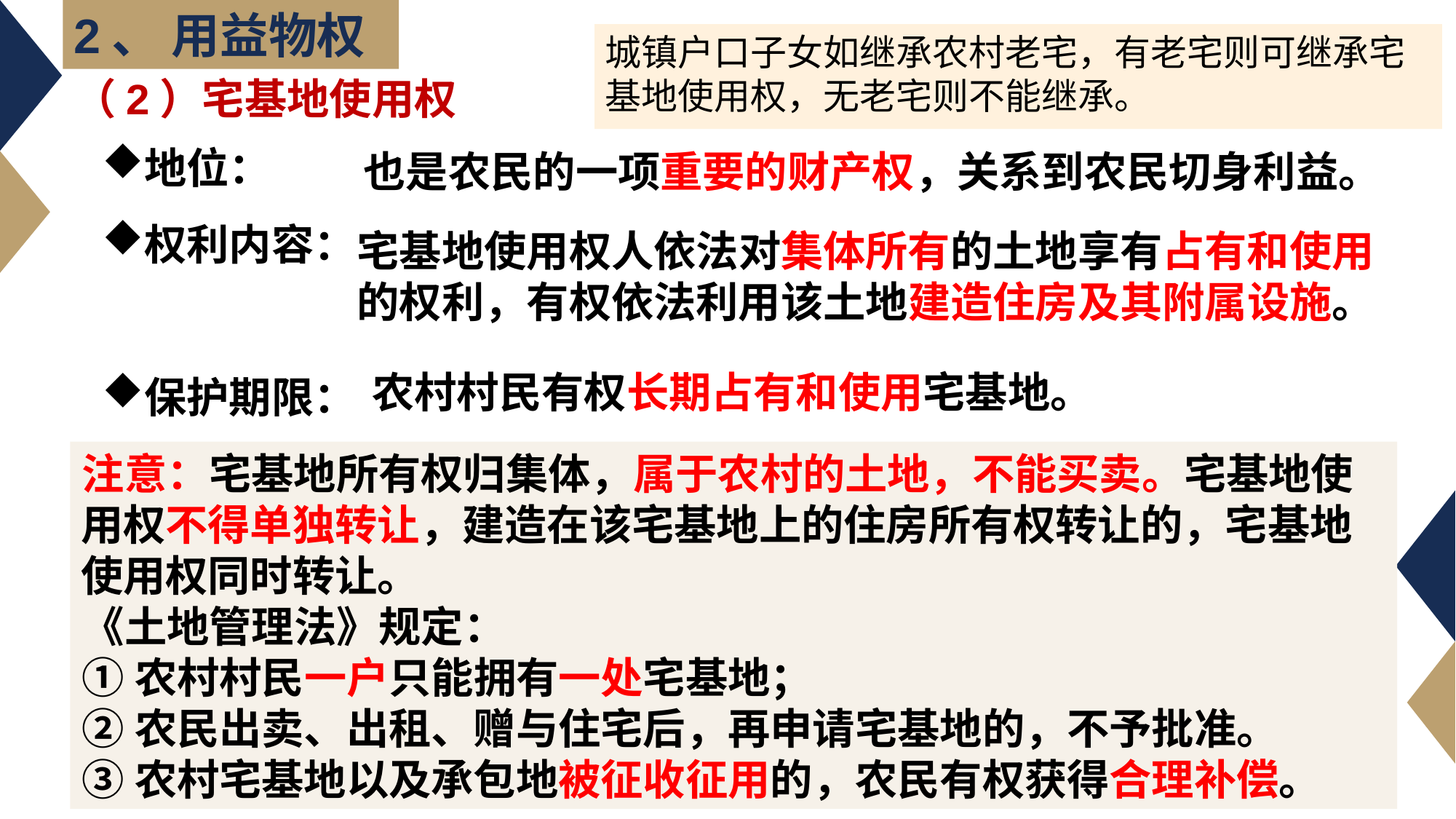

2、 用益物权
城镇户口子女如继承农村老宅，有老宅则可继承宅基地使用权，无老宅则不能继承。
（2）宅基地使用权
地位：
权利内容：

保护期限：

也是农民的一项重要的财产权，关系到农民切身利益。
宅基地使用权人依法对集体所有的土地享有占有和使用的权利，有权依法利用该土地建造住房及其附属设施。
农村村民有权长期占有和使用宅基地。
注意：宅基地所有权归集体，属于农村的土地，不能买卖。宅基地使用权不得单独转让，建造在该宅基地上的住房所有权转让的，宅基地使用权同时转让。
《土地管理法》规定：
①农村村民一户只能拥有一处宅基地；
②农民出卖、出租、赠与住宅后，再申请宅基地的，不予批准。
③农村宅基地以及承包地被征收征用的，农民有权获得合理补偿。